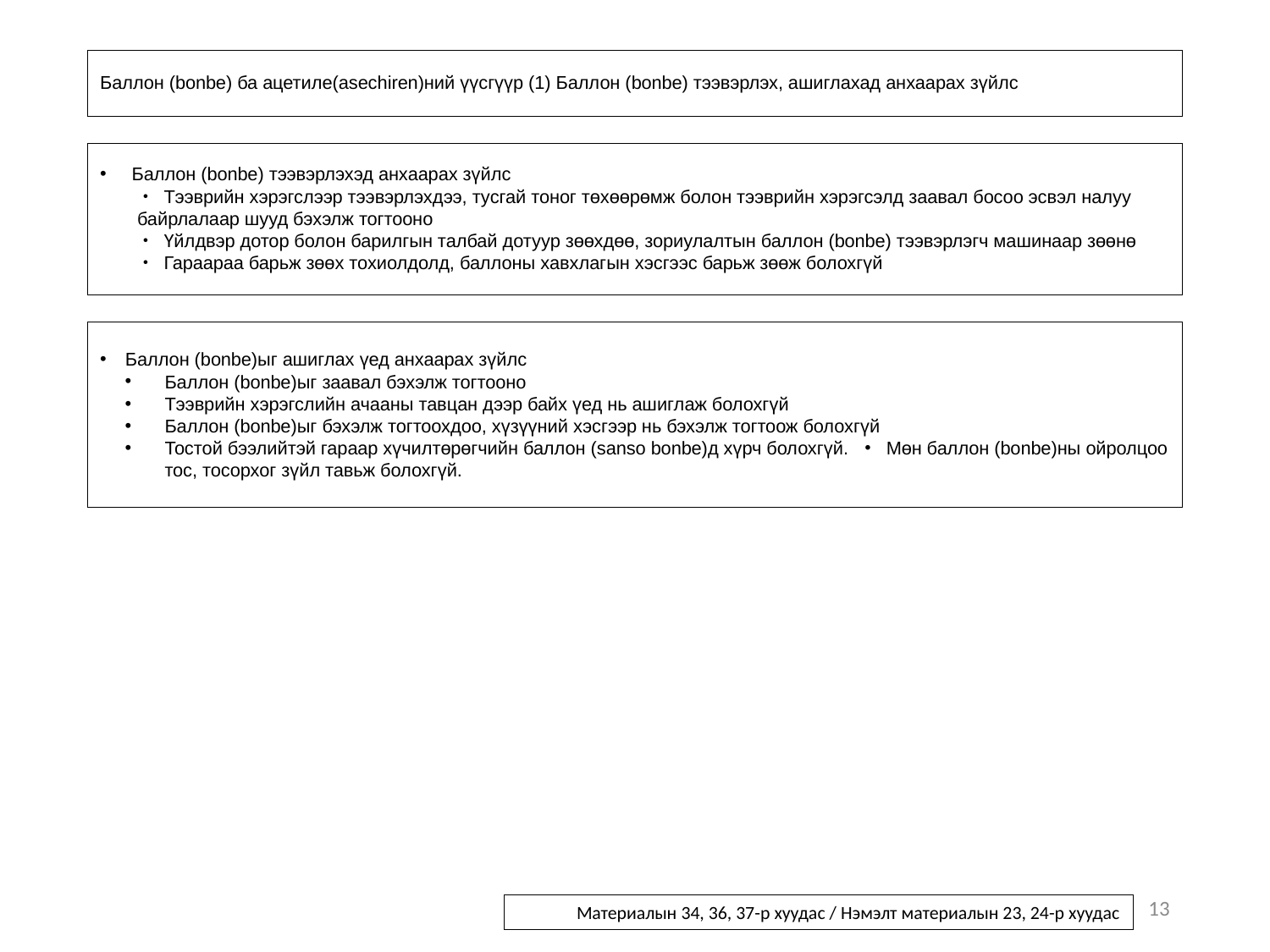

# Баллон (bonbe) ба ацетиле(asechiren)ний үүсгүүр (1) Баллон (bonbe) тээвэрлэх, ашиглахад анхаарах зүйлс
Баллон (bonbe) тээвэрлэхэд анхаарах зүйлс
・ Тээврийн хэрэгслээр тээвэрлэхдээ, тусгай тоног төхөөрөмж болон тээврийн хэрэгсэлд заавал босоо эсвэл налуу байрлалаар шууд бэхэлж тогтооно
・ Үйлдвэр дотор болон барилгын талбай дотуур зөөхдөө, зориулалтын баллон (bonbe) тээвэрлэгч машинаар зөөнө
・ Гараараа барьж зөөх тохиолдолд, баллоны хавхлагын хэсгээс барьж зөөж болохгүй
Баллон (bonbe)ыг ашиглах үед анхаарах зүйлс
Баллон (bonbe)ыг заавал бэхэлж тогтооно
Тээврийн хэрэгслийн ачааны тавцан дээр байх үед нь ашиглаж болохгүй
Баллон (bonbe)ыг бэхэлж тогтоохдоо, хүзүүний хэсгээр нь бэхэлж тогтоож болохгүй
Тостой бээлийтэй гараар хүчилтөрөгчийн баллон (sanso bonbe)д хүрч болохгүй. ・ Мөн баллон (bonbe)ны ойролцоо тос, тосорхог зүйл тавьж болохгүй.
13
Материалын 34, 36, 37-р хуудас / Нэмэлт материалын 23, 24-р хуудас